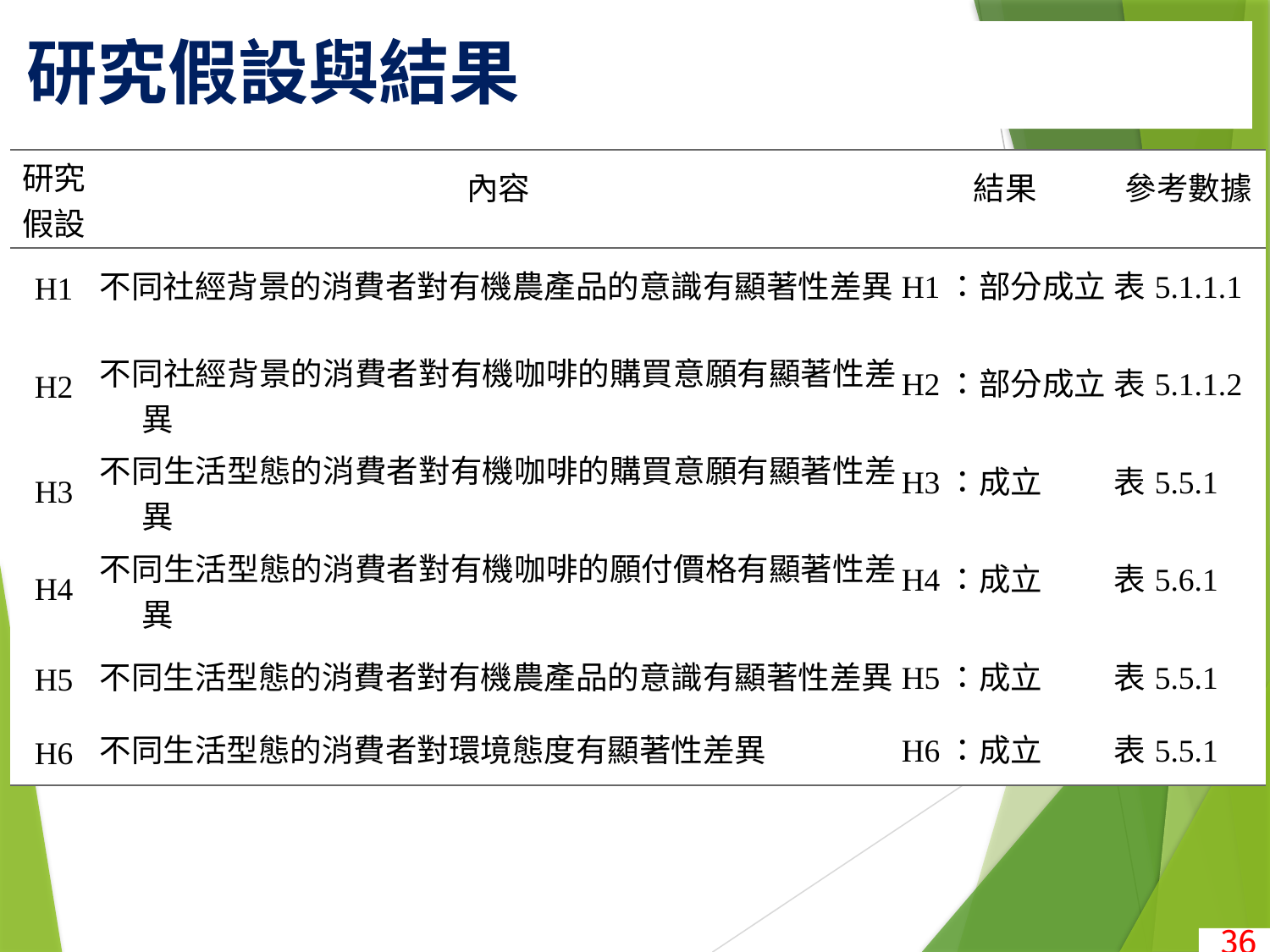

# 研究假設與結果
| 研究假設 | 內容 | 結果 | 參考數據 |
| --- | --- | --- | --- |
| H1 | 不同社經背景的消費者對有機農產品的意識有顯著性差異 | H1：部分成立 | 表5.1.1.1 |
| H2 | 不同社經背景的消費者對有機咖啡的購買意願有顯著性差異 | H2：部分成立 | 表5.1.1.2 |
| H3 | 不同生活型態的消費者對有機咖啡的購買意願有顯著性差異 | H3：成立 | 表5.5.1 |
| H4 | 不同生活型態的消費者對有機咖啡的願付價格有顯著性差異 | H4：成立 | 表5.6.1 |
| H5 | 不同生活型態的消費者對有機農產品的意識有顯著性差異 | H5：成立 | 表5.5.1 |
| H6 | 不同生活型態的消費者對環境態度有顯著性差異 | H6：成立 | 表5.5.1 |

36